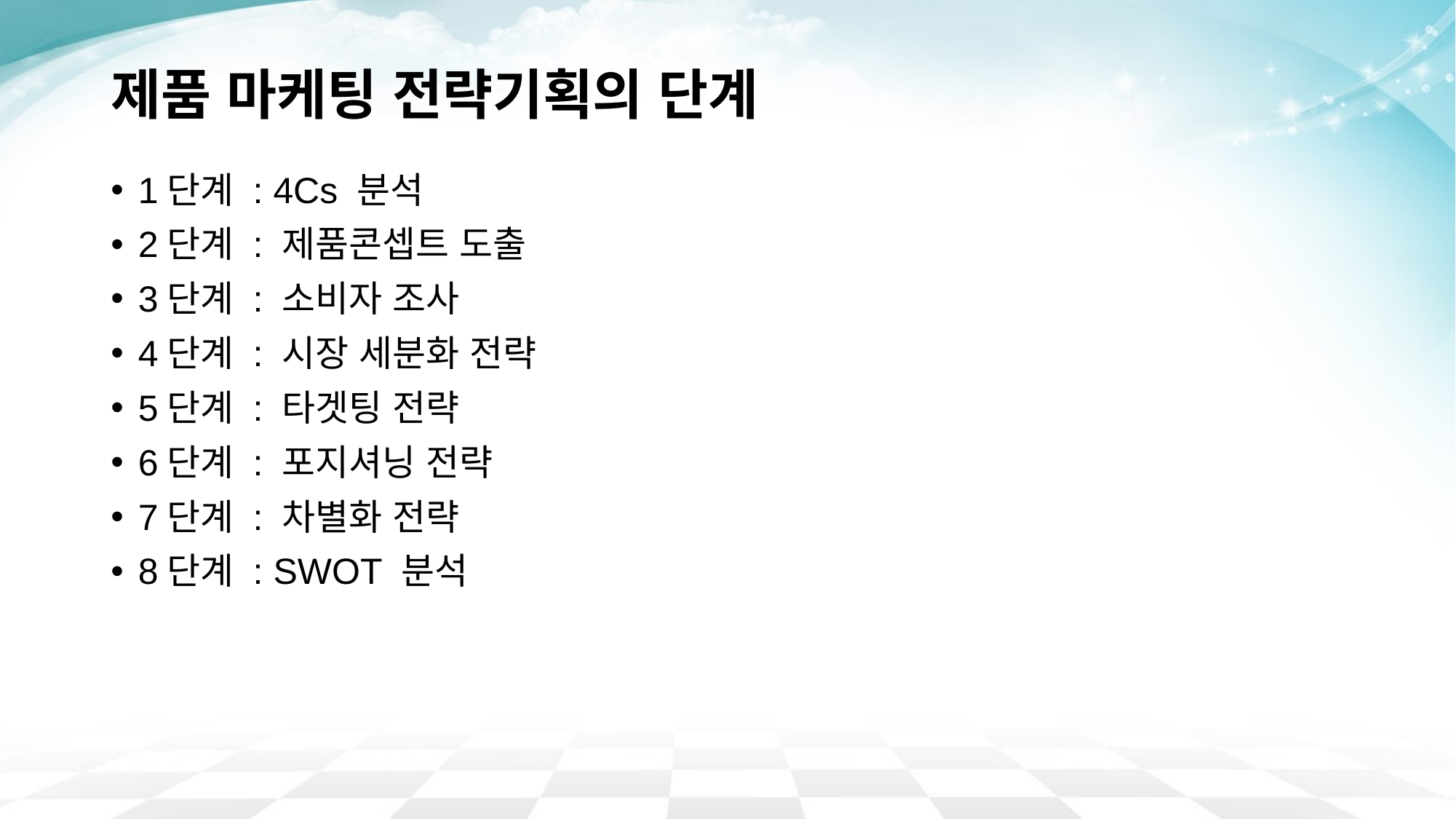

# 제품 마케팅 전략기획의 단계
1단계 : 4Cs 분석
2단계 : 제품콘셉트 도출
3단계 : 소비자 조사
4단계 : 시장 세분화 전략
5단계 : 타겟팅 전략
6단계 : 포지셔닝 전략
7단계 : 차별화 전략
8단계 : SWOT 분석